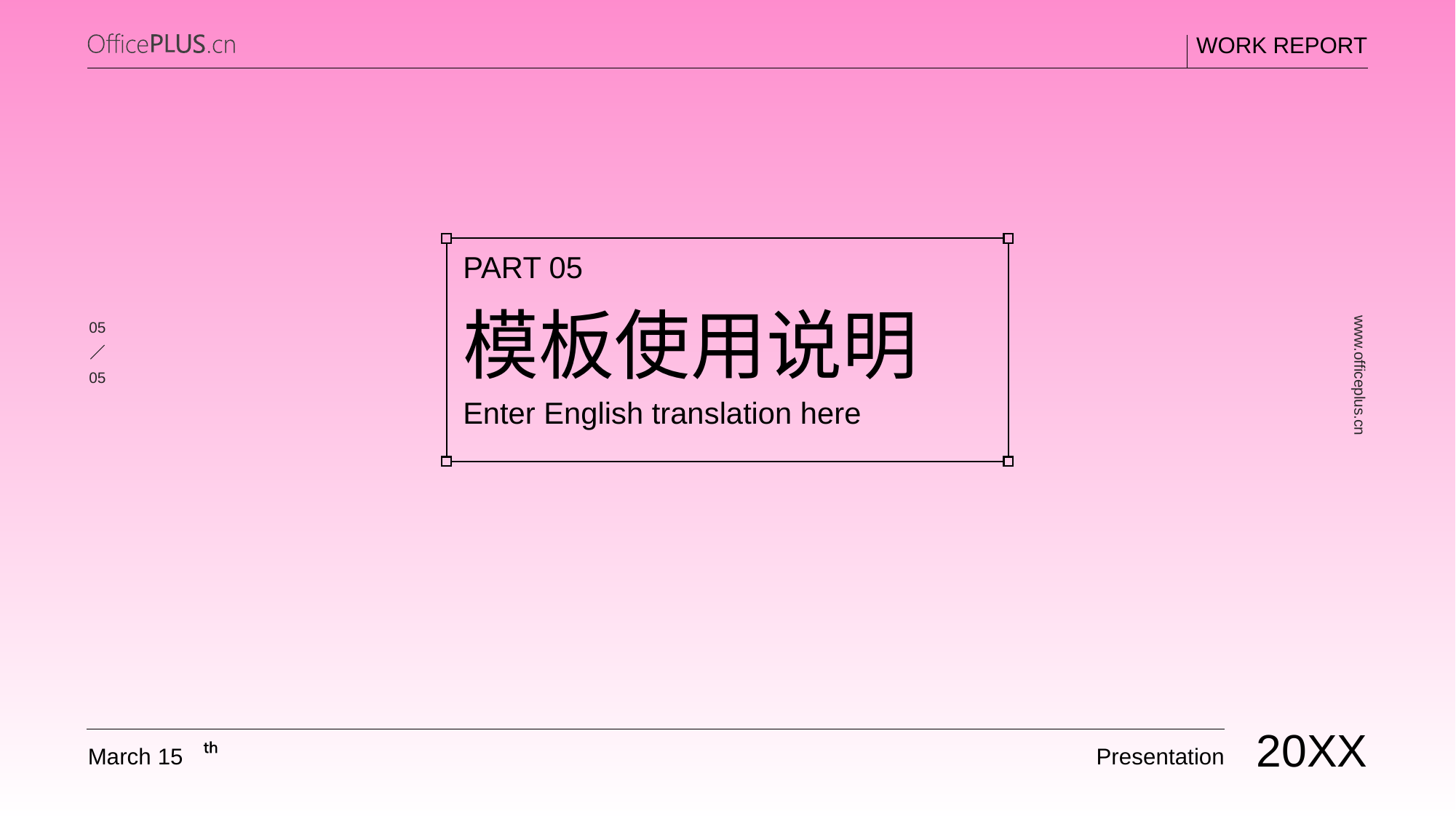

Part 05
模板使用说明
05
www.officeplus.cn
05
Enter English translation here

20XX

March 15